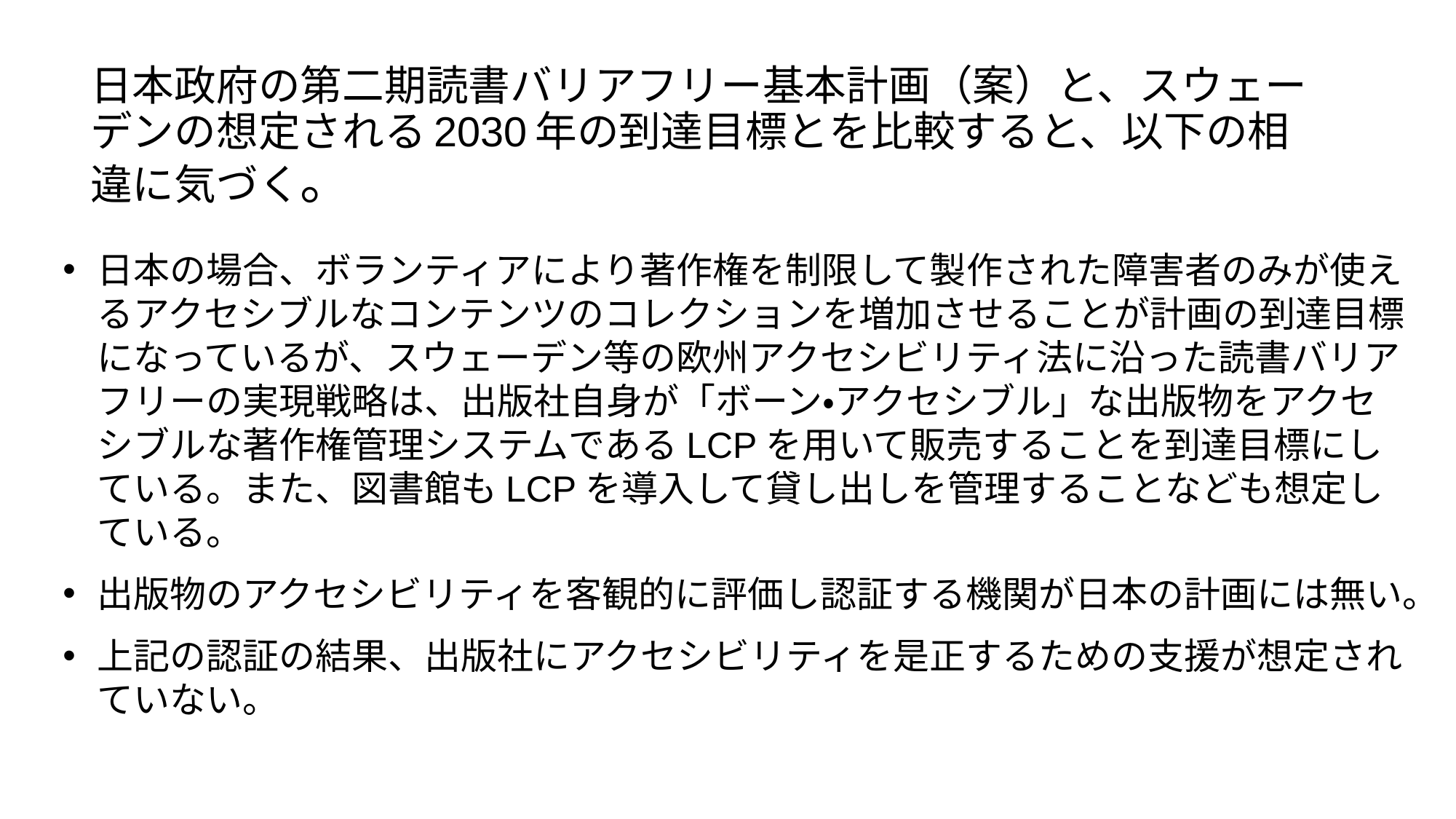

# 日本政府の第二期読書バリアフリー基本計画（案）と、スウェーデンの想定される2030年の到達目標とを比較すると、以下の相違に気づく。
日本の場合、ボランティアにより著作権を制限して製作された障害者のみが使えるアクセシブルなコンテンツのコレクションを増加させることが計画の到達目標になっているが、スウェーデン等の欧州アクセシビリティ法に沿った読書バリアフリーの実現戦略は、出版社自身が「ボーン・アクセシブル」な出版物をアクセシブルな著作権管理システムであるLCPを用いて販売することを到達目標にしている。また、図書館もLCPを導入して貸し出しを管理することなども想定している。
出版物のアクセシビリティを客観的に評価し認証する機関が日本の計画には無い。
上記の認証の結果、出版社にアクセシビリティを是正するための支援が想定されていない。